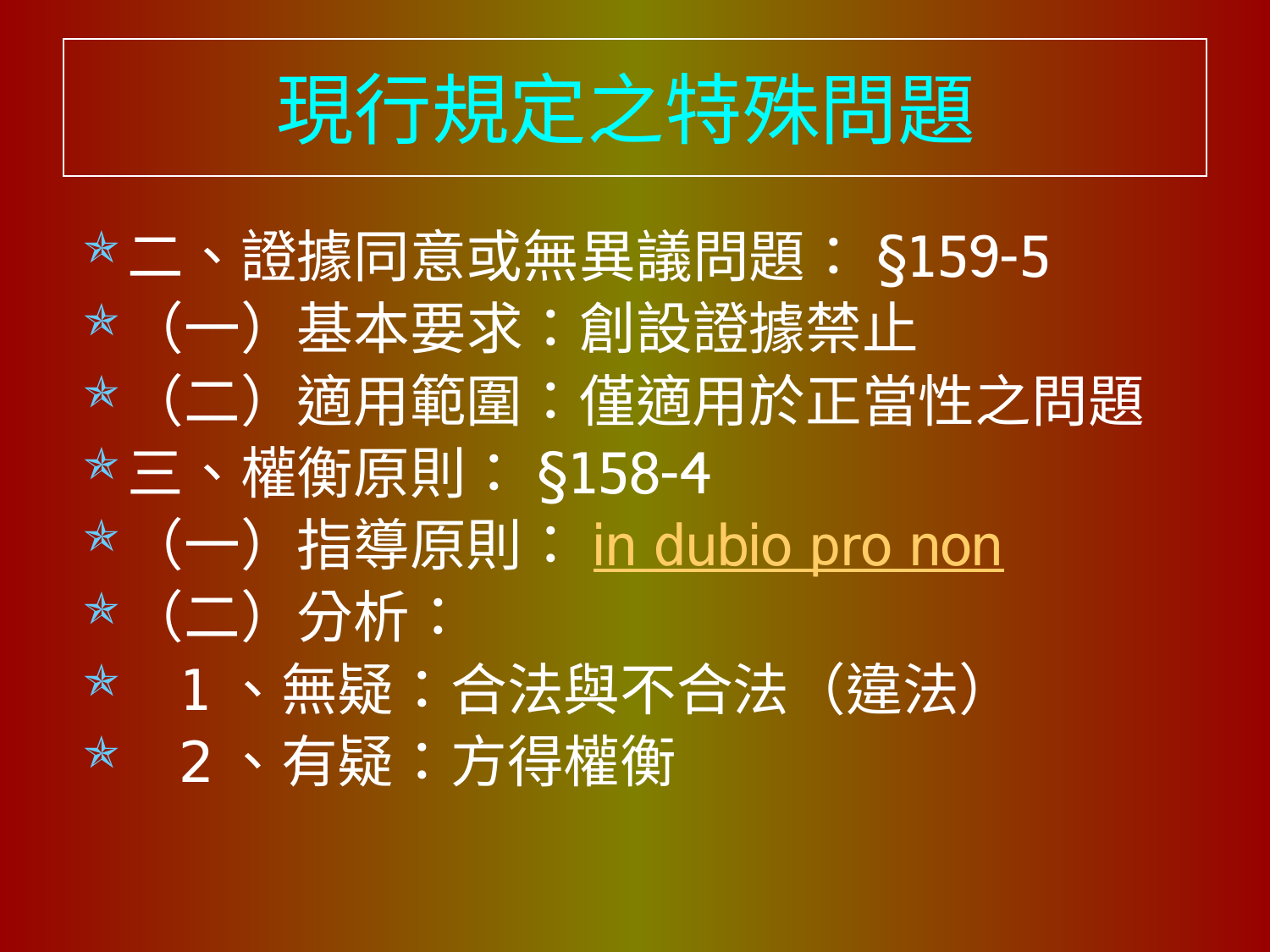

# 現行規定之特殊問題
二、證據同意或無異議問題：§159-5
（一）基本要求：創設證據禁止
（二）適用範圍：僅適用於正當性之問題
三、權衡原則：§158-4
（一）指導原則：in dubio pro non
（二）分析：
   1、無疑：合法與不合法（違法）
   2、有疑：方得權衡